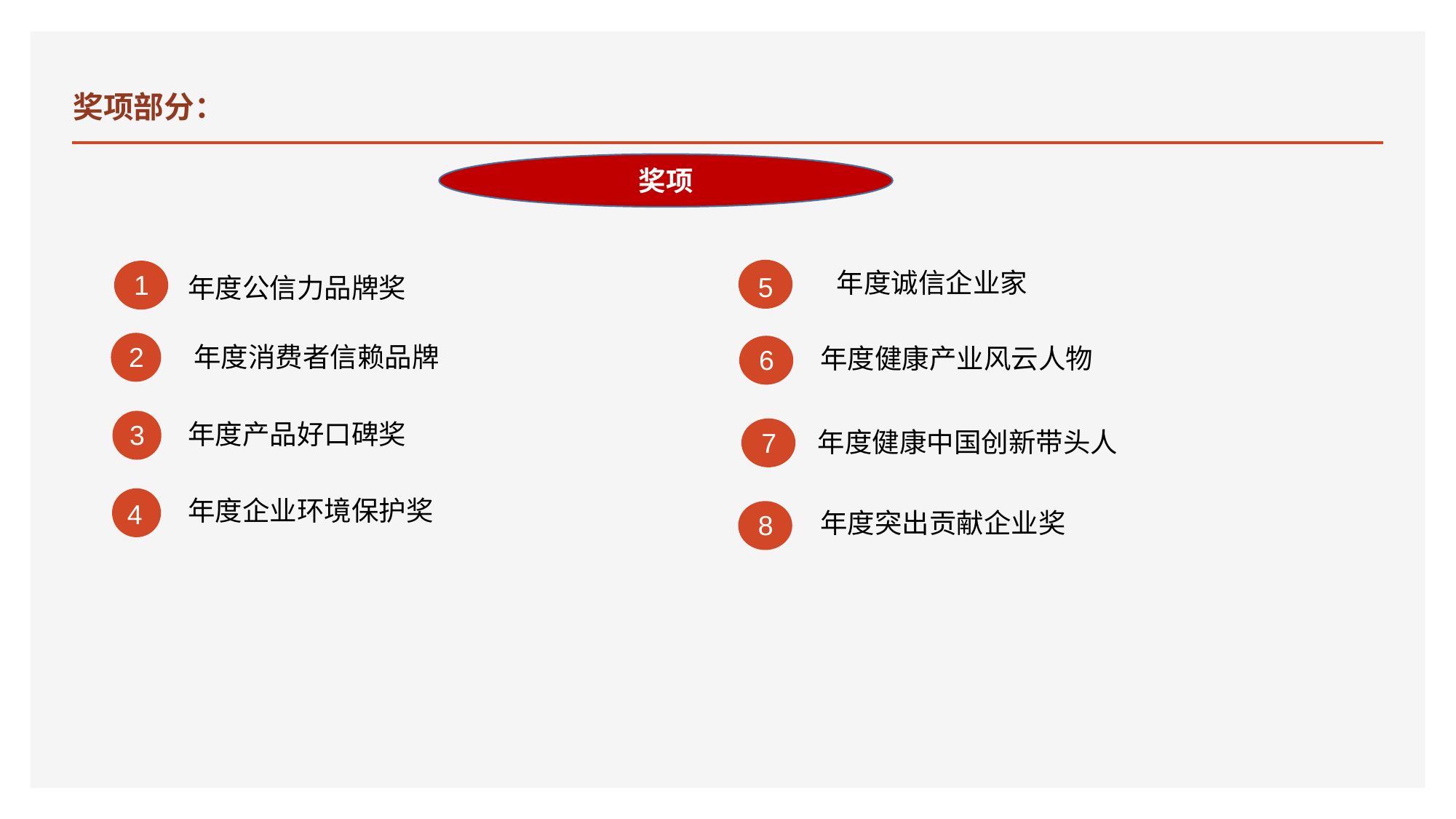

#
奖项部分：
奖项

5
  年度诚信企业家

1
年度公信力品牌奖

年度消费者信赖品牌
2

6
年度健康产业风云人物

3
年度产品好口碑奖

7
年度健康中国创新带头人

年度企业环境保护奖
4
年度突出贡献企业奖

8